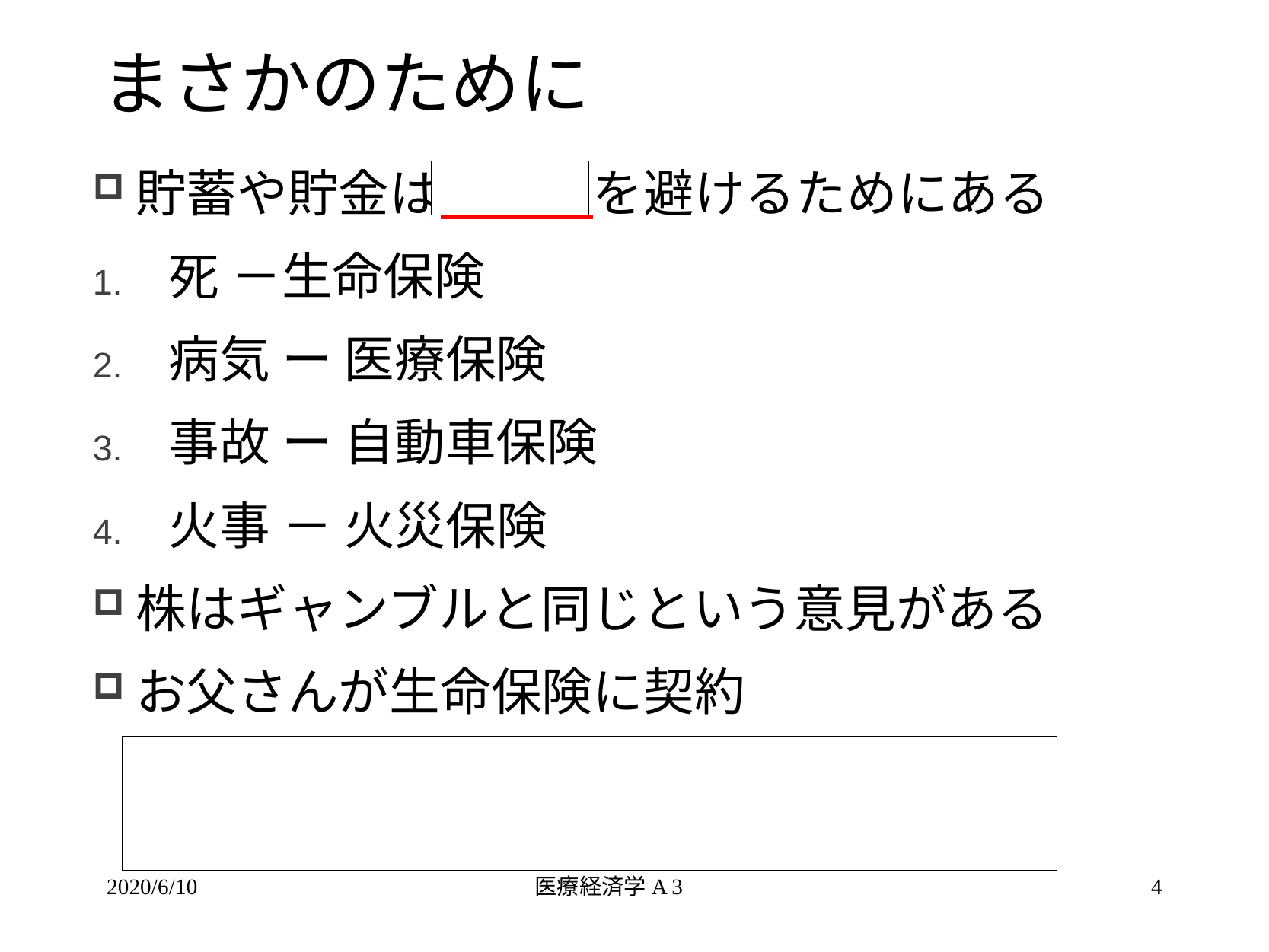

# まさかのために
貯蓄や貯金はリスクを避けるためにある
死 －生命保険
病気 ー 医療保険
事故 ー 自動車保険
火事 － 火災保険
株はギャンブルと同じという意見がある
お父さんが生命保険に契約
保険会社がお父さんが長生きする方に，
お父さんは自分が早死にする方に賭ける

2020/6/10
医療経済学A 3
4